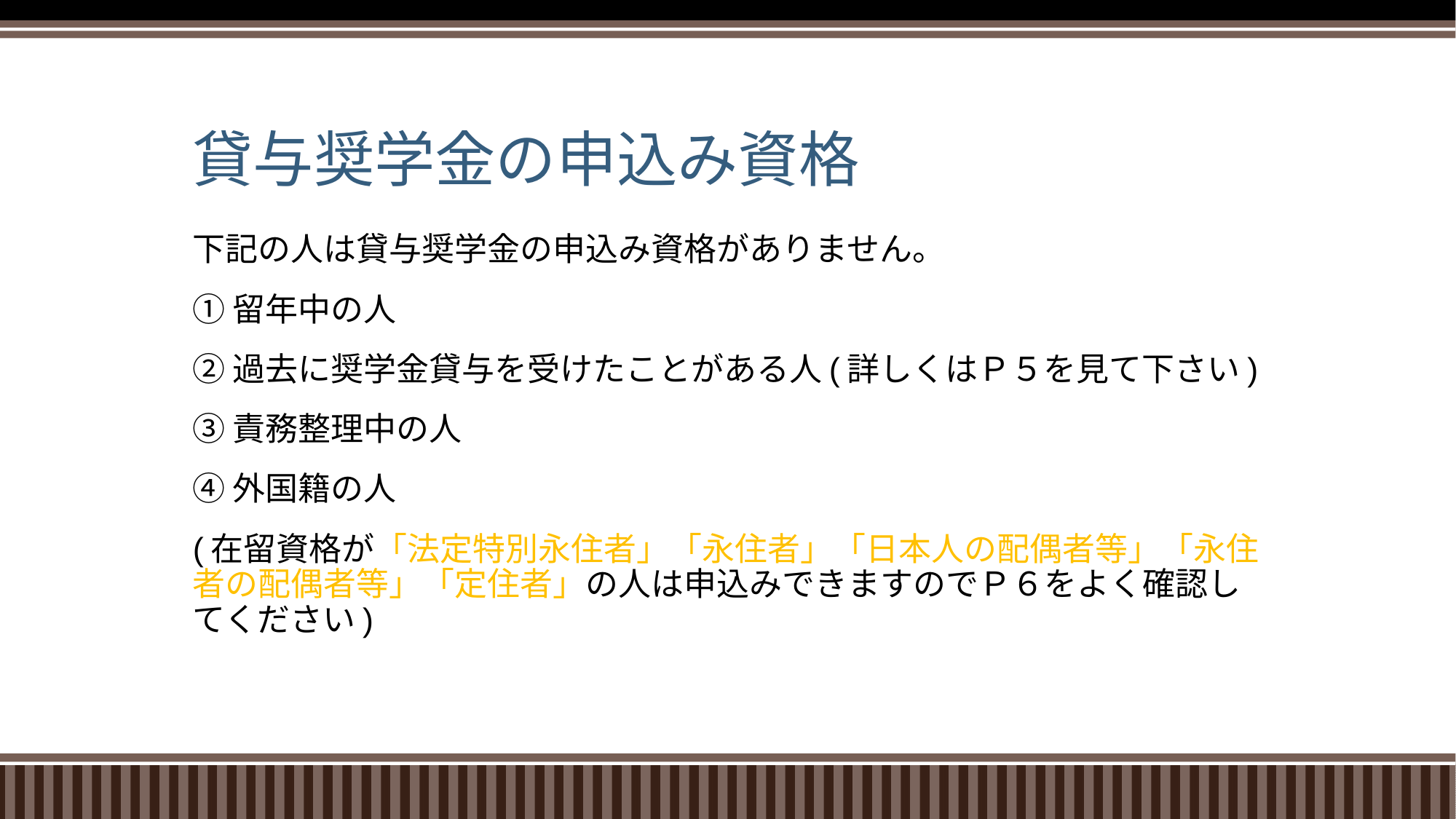

# 貸与奨学金の申込み資格
下記の人は貸与奨学金の申込み資格がありません。
①留年中の人
②過去に奨学金貸与を受けたことがある人(詳しくはＰ５を見て下さい)
③責務整理中の人
④外国籍の人
(在留資格が「法定特別永住者」「永住者」「日本人の配偶者等」「永住者の配偶者等」「定住者」の人は申込みできますのでＰ６をよく確認してください)